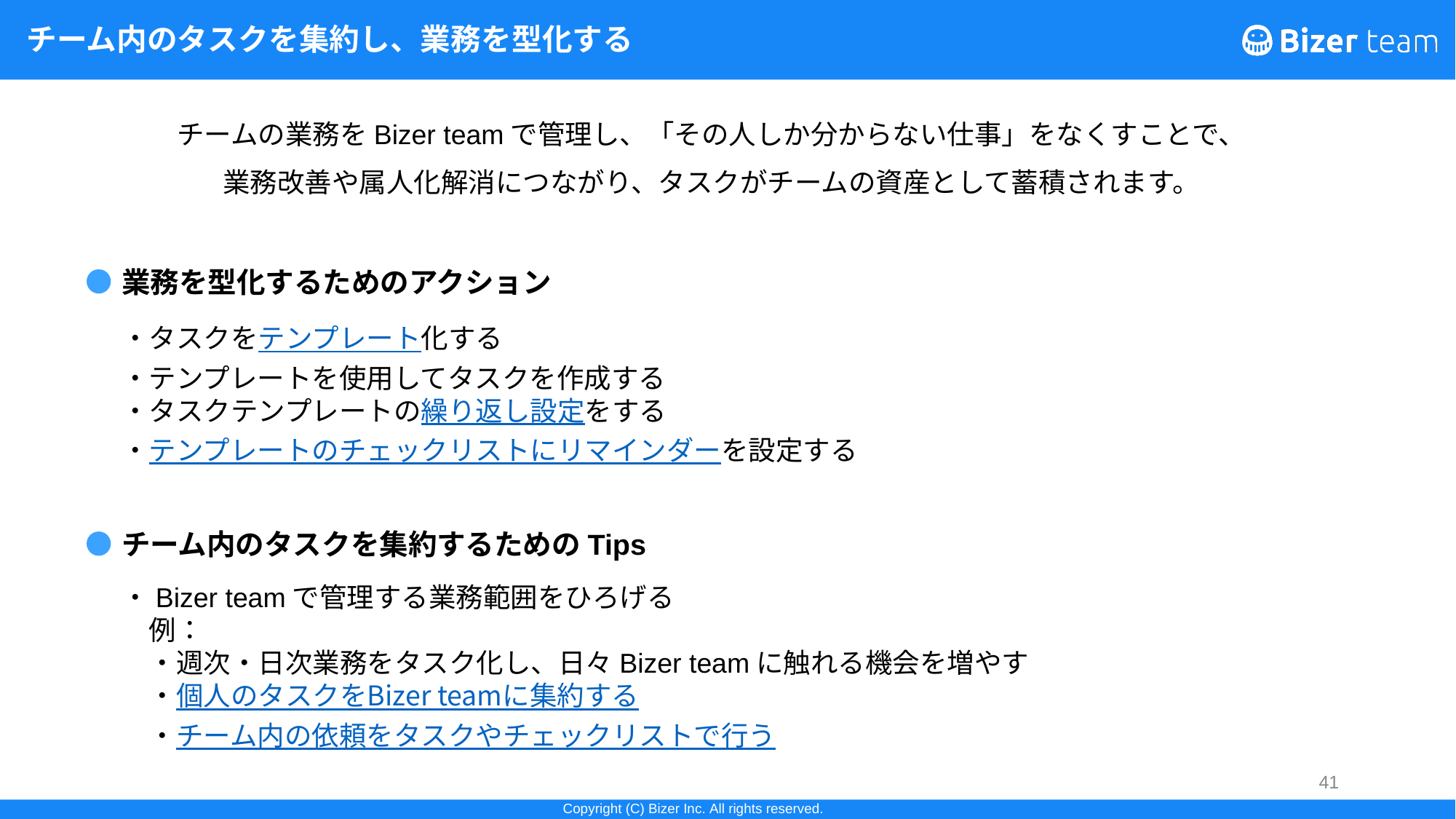

# チーム内のタスクを集約し、業務を型化する
チームの業務をBizer teamで管理し、「その人しか分からない仕事」をなくすことで、
業務改善や属人化解消につながり、タスクがチームの資産として蓄積されます。
業務を型化するためのアクション

・タスクをテンプレート化する
・テンプレートを使用してタスクを作成する
・タスクテンプレートの繰り返し設定をする
・テンプレートのチェックリストにリマインダーを設定する
チーム内のタスクを集約するためのTips

・Bizer teamで管理する業務範囲をひろげる
　例：
　・週次・日次業務をタスク化し、日々Bizer teamに触れる機会を増やす
　・個人のタスクをBizer teamに集約する
　・チーム内の依頼をタスクやチェックリストで行う
41
41